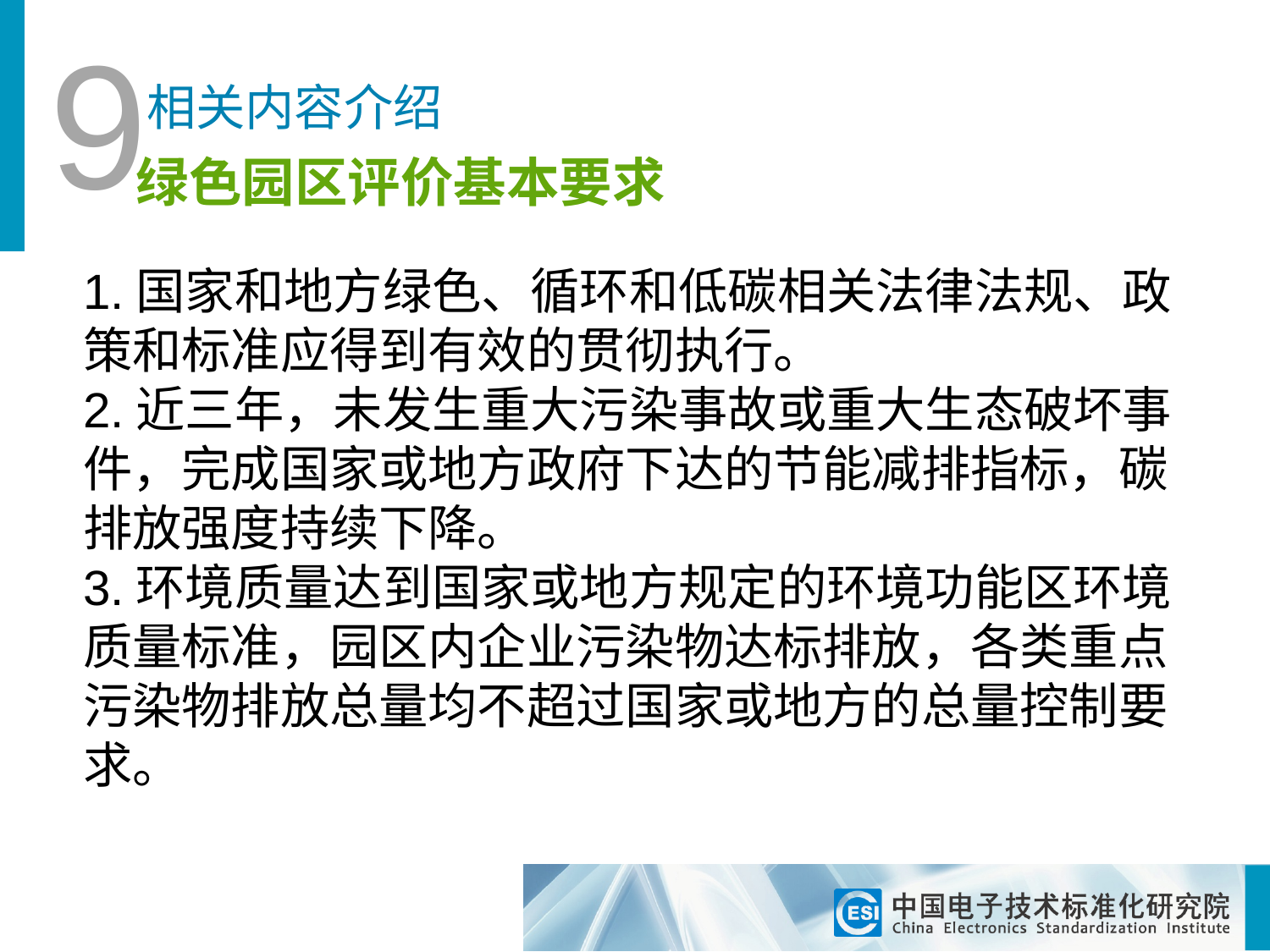

9
相关内容介绍
绿色园区评价基本要求
1.国家和地方绿色、循环和低碳相关法律法规、政策和标准应得到有效的贯彻执行。
2.近三年，未发生重大污染事故或重大生态破坏事件，完成国家或地方政府下达的节能减排指标，碳排放强度持续下降。
3.环境质量达到国家或地方规定的环境功能区环境质量标准，园区内企业污染物达标排放，各类重点污染物排放总量均不超过国家或地方的总量控制要求。